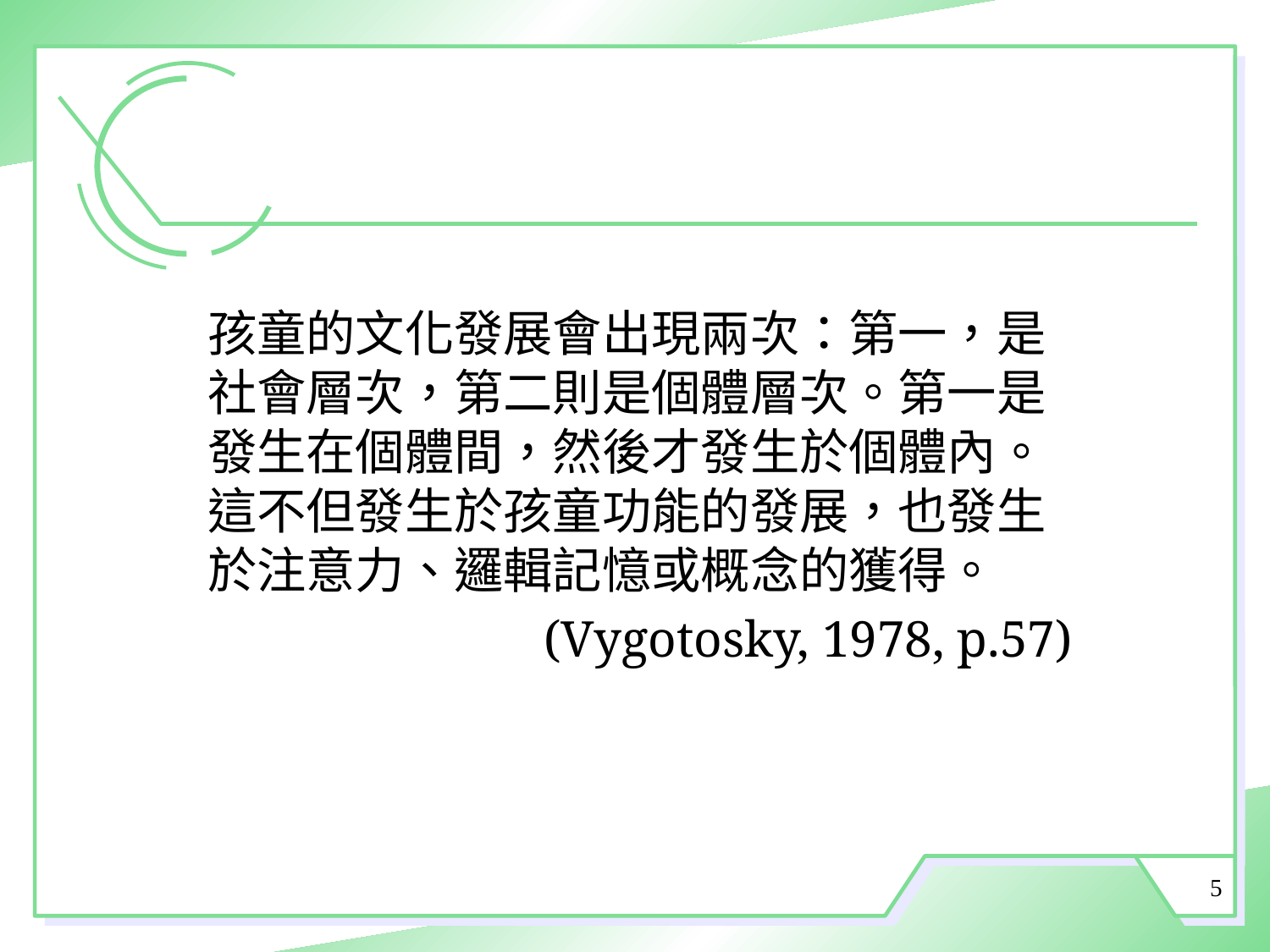

#
孩童的文化發展會出現兩次：第一，是社會層次，第二則是個體層次。第一是發生在個體間，然後才發生於個體內。這不但發生於孩童功能的發展，也發生於注意力、邏輯記憶或概念的獲得。
(Vygotosky, 1978, p.57)
5